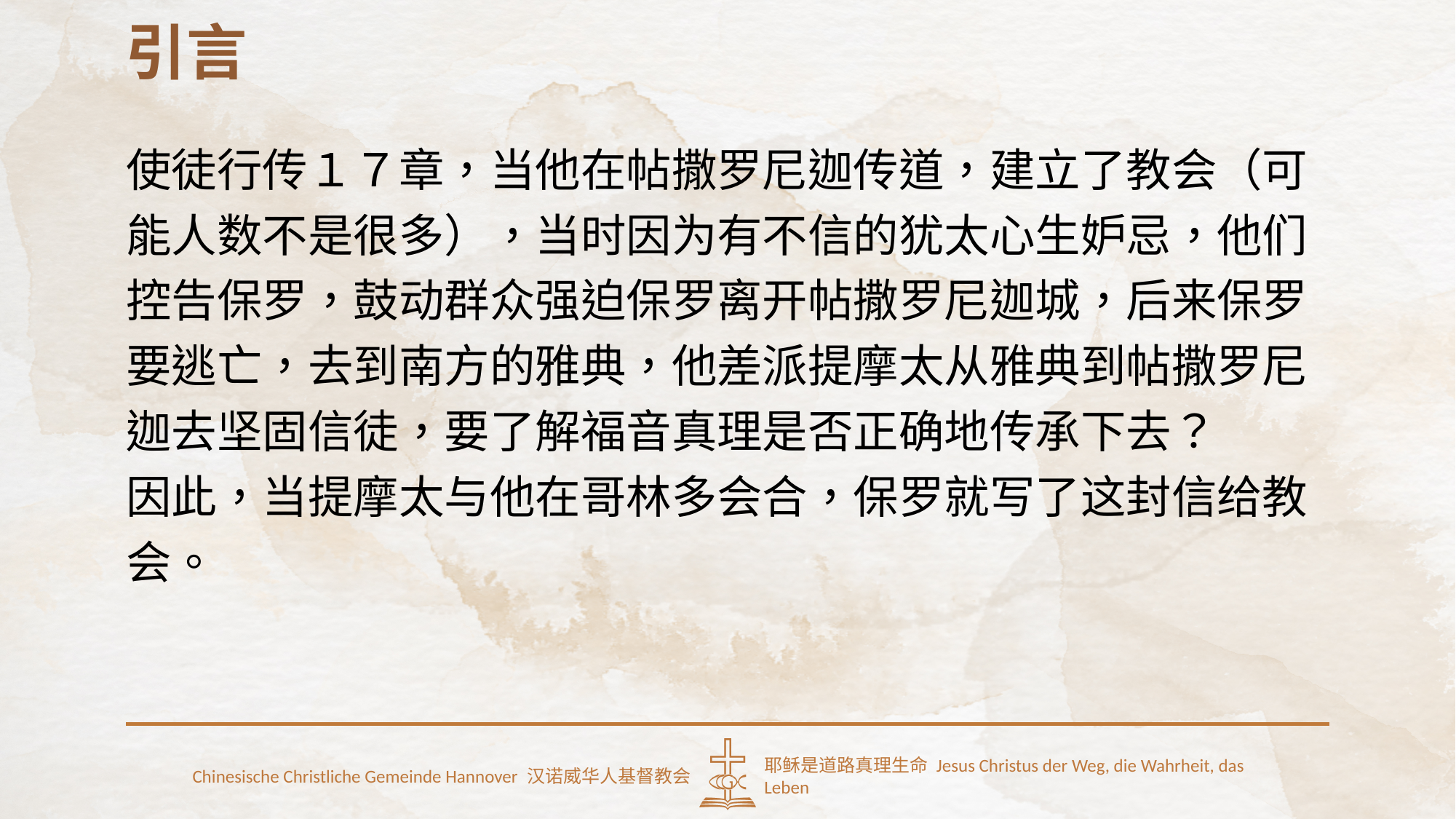

引言
使徒行传１７章，当他在帖撒罗尼迦传道，建立了教会（可能人数不是很多），当时因为有不信的犹太心生妒忌，他们控告保罗，鼓动群众强迫保罗离开帖撒罗尼迦城，后来保罗要逃亡，去到南方的雅典，他差派提摩太从雅典到帖撒罗尼迦去坚固信徒，要了解福音真理是否正确地传承下去？
因此，当提摩太与他在哥林多会合，保罗就写了这封信给教会。